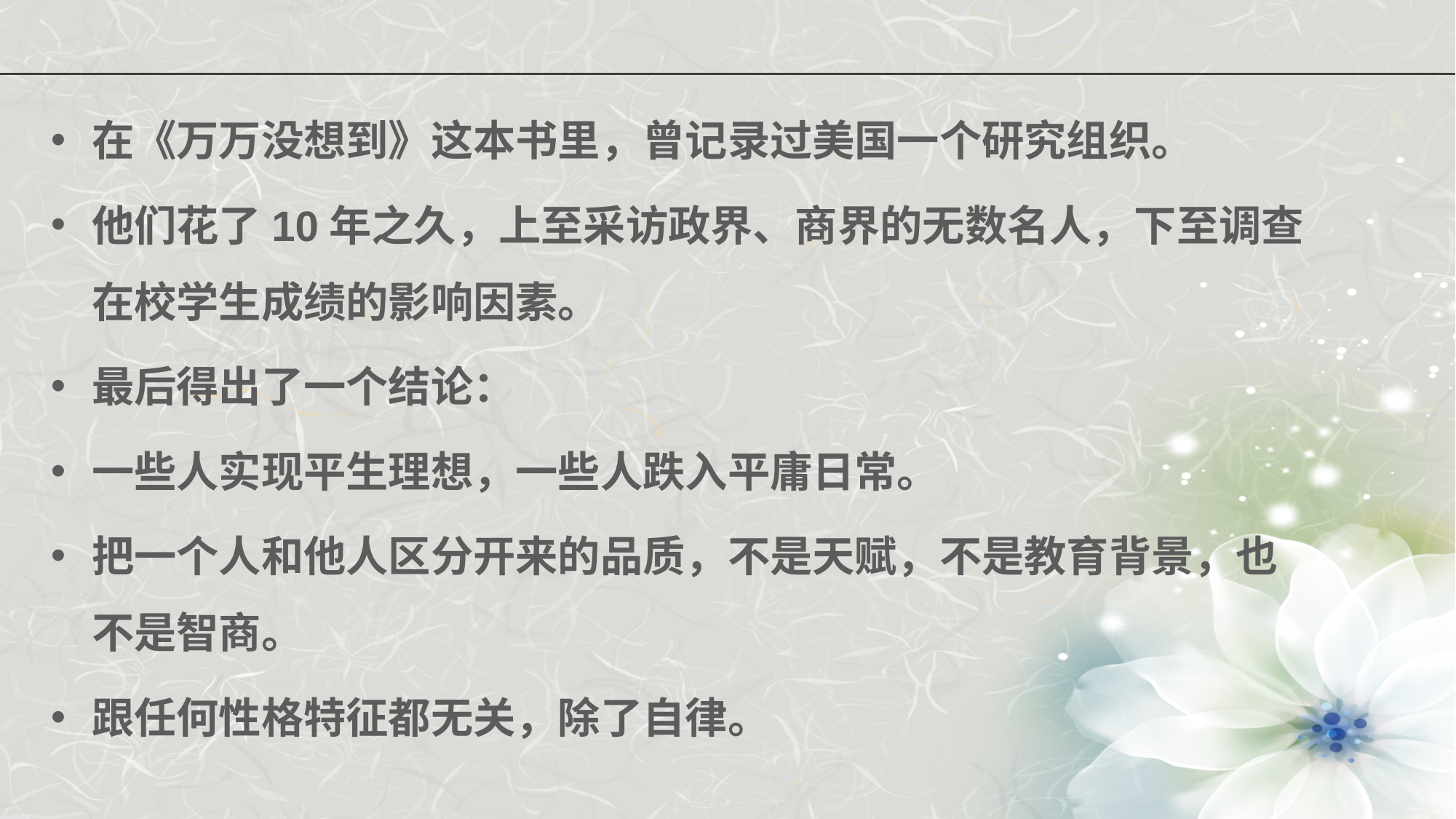

在《万万没想到》这本书里，曾记录过美国一个研究组织。
他们花了10年之久，上至采访政界、商界的无数名人，下至调查在校学生成绩的影响因素。
最后得出了一个结论：
一些人实现平生理想，一些人跌入平庸日常。
把一个人和他人区分开来的品质，不是天赋，不是教育背景，也不是智商。
跟任何性格特征都无关，除了自律。